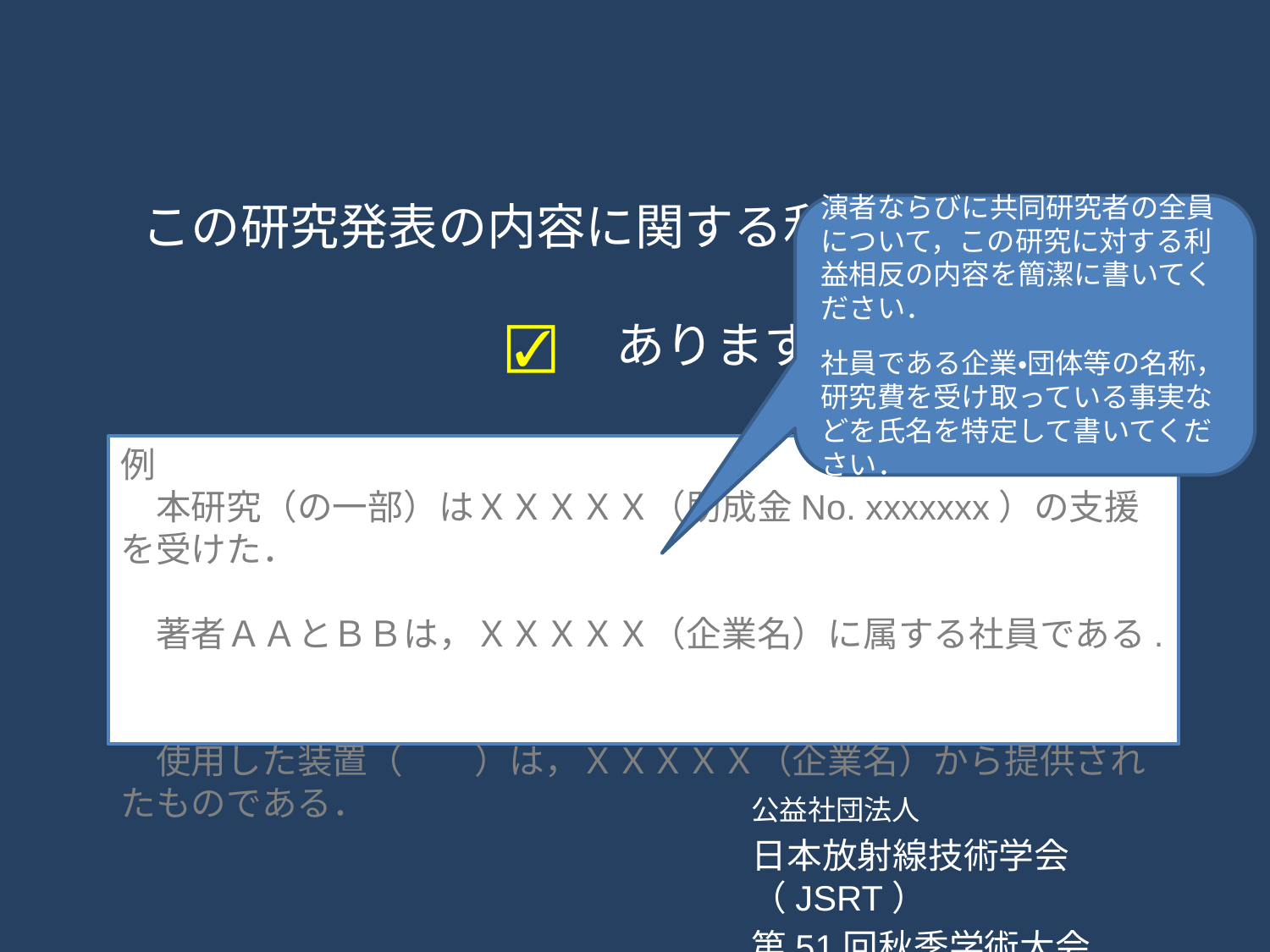

演者ならびに共同研究者の全員について，この研究に対する利益相反の内容を簡潔に書いてください．
社員である企業・団体等の名称，研究費を受け取っている事実などを氏名を特定して書いてください．
# この研究発表の内容に関する利益相反事項は， ☑ 　あります
例
　本研究（の一部）はＸＸＸＸＸ（助成金No. xxxxxxx）の支援を受けた．

　著者ＡＡとＢＢは，ＸＸＸＸＸ（企業名）に属する社員である.

　使用した装置（　　）は，ＸＸＸＸＸ（企業名）から提供されたものである．
公益社団法人
日本放射線技術学会（JSRT）
第51回秋季学術大会